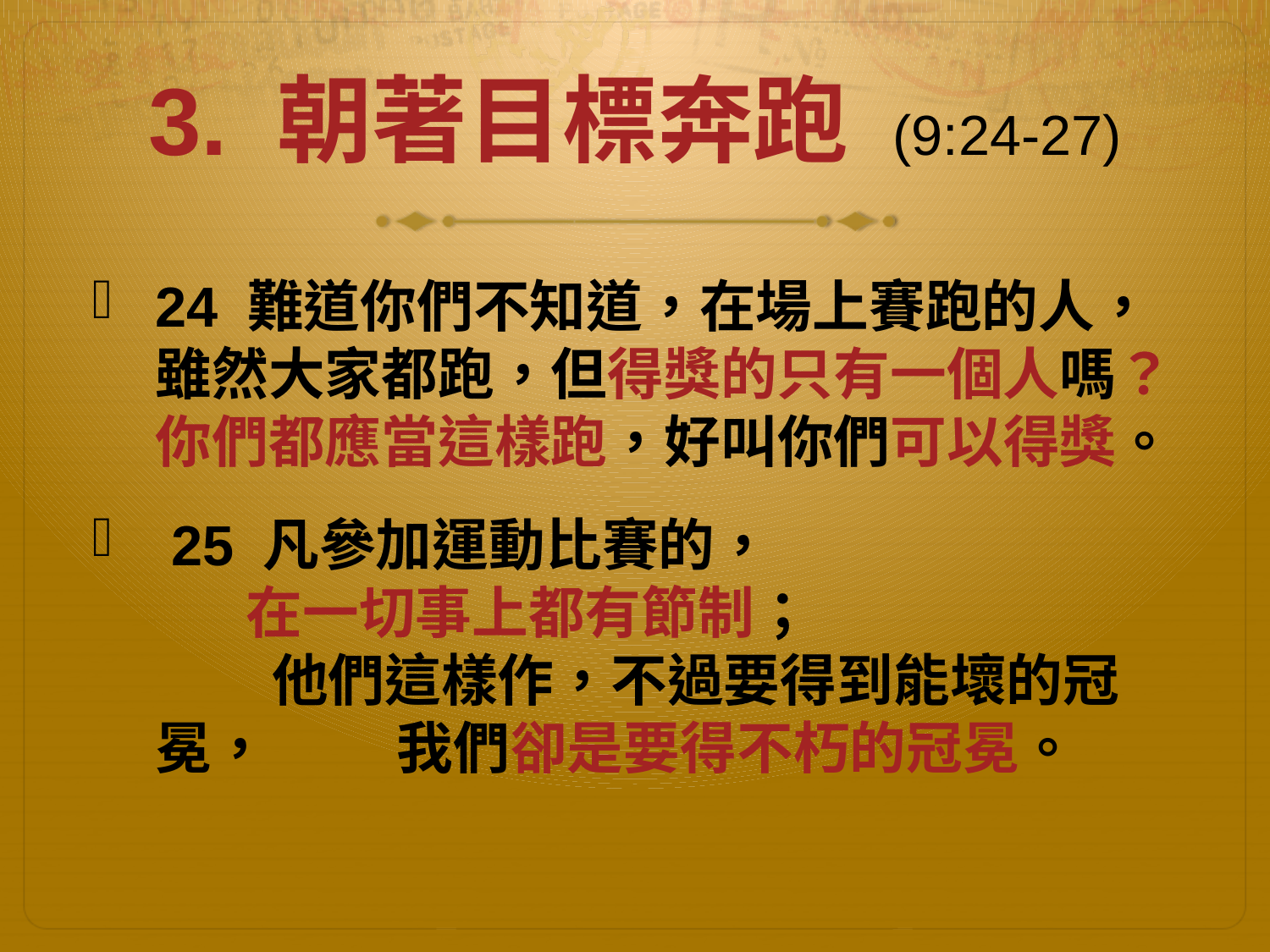

# 3. 朝著目標奔跑 (9:24-27)
24 難道你們不知道，在場上賽跑的人，雖然大家都跑，但得獎的只有一個人嗎？你們都應當這樣跑，好叫你們可以得獎。
 25 凡參加運動比賽的，                                       在一切事上都有節制；                                      他們這樣作，不過要得到能壞的冠冕，          我們卻是要得不朽的冠冕。